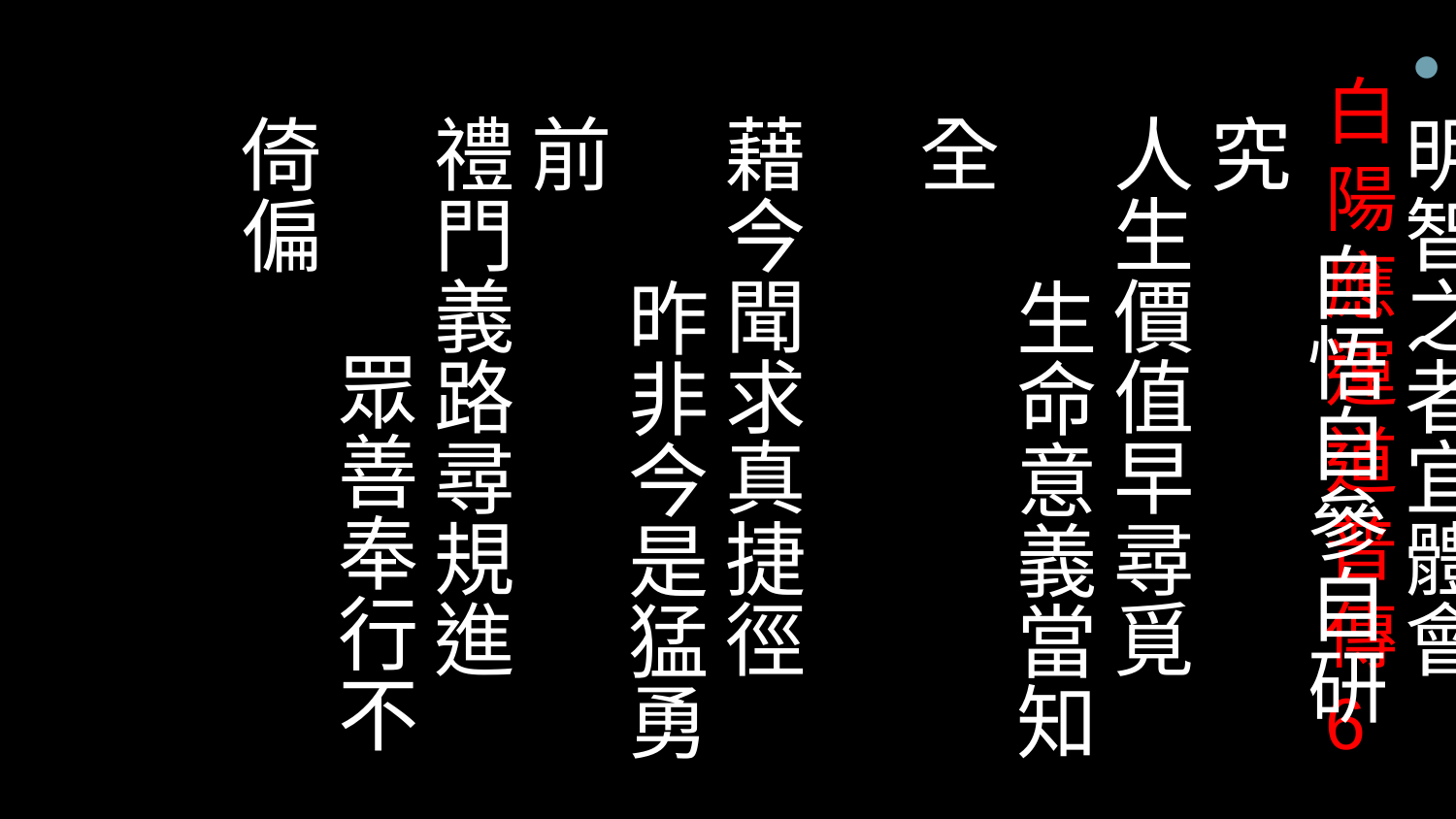

觀音菩薩慈訓

明智之者宜體會             自悟自參自研究
人生價值早尋覓               生命意義當知全
藉今聞求真捷徑               昨非今是猛勇前
禮門義路尋規進                   眾善奉行不倚偏
# 白陽應運道普傳6